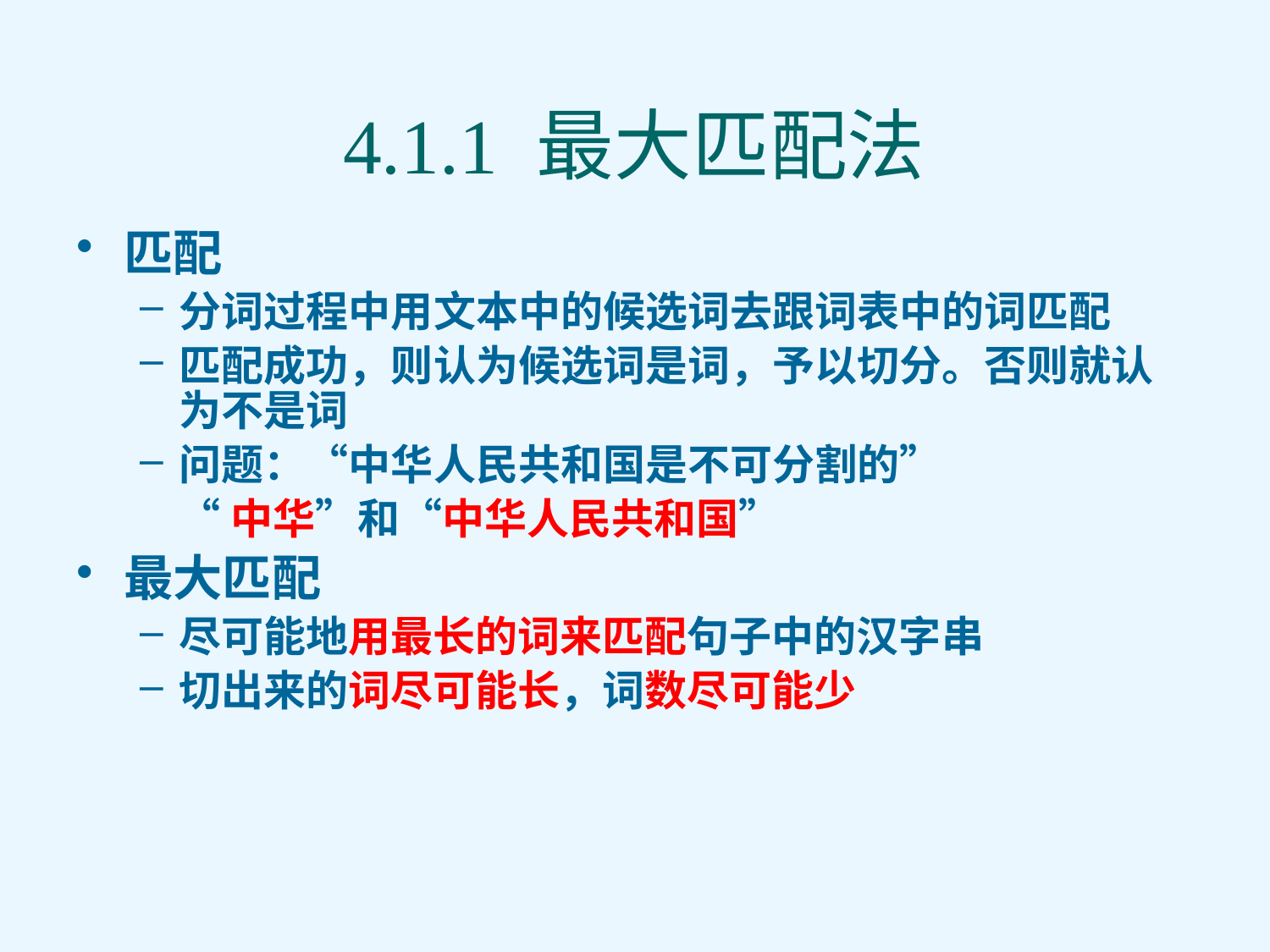

# 4.1.1 最大匹配法
匹配
分词过程中用文本中的候选词去跟词表中的词匹配
匹配成功，则认为候选词是词，予以切分。否则就认为不是词
问题：“中华人民共和国是不可分割的”
    “中华”和“中华人民共和国”
最大匹配
尽可能地用最长的词来匹配句子中的汉字串
切出来的词尽可能长，词数尽可能少